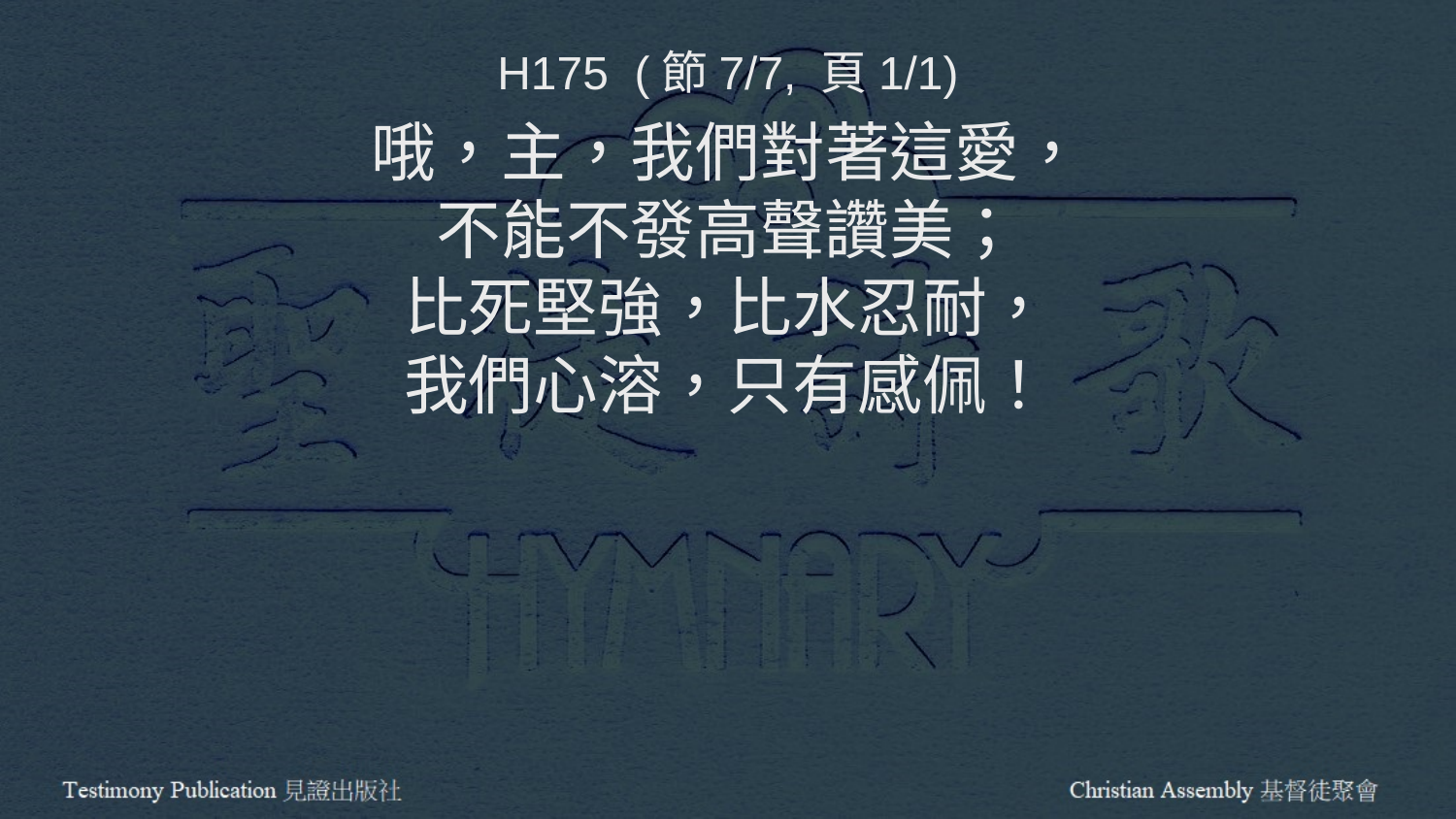

H175  (節7/7, 頁1/1)
哦，主，我們對著這愛，
不能不發高聲讚美；
比死堅強，比水忍耐，
我們心溶，只有感佩！